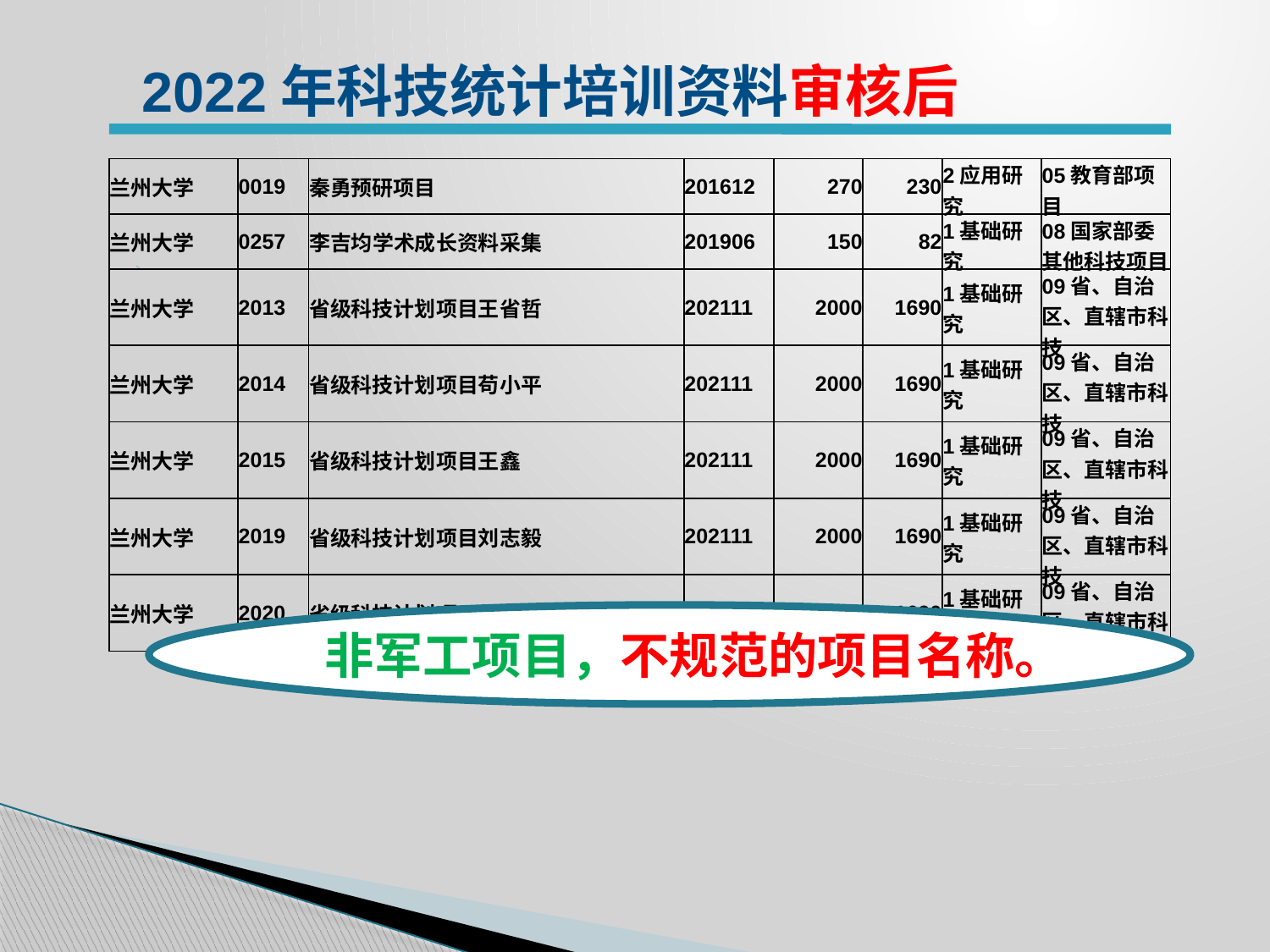

2022年科技统计培训资料审核后
| 兰州大学 | 0019 | 秦勇预研项目 | 201612 | 270 | 230 | 2应用研究 | 05教育部项目 |
| --- | --- | --- | --- | --- | --- | --- | --- |
| 兰州大学 | 0257 | 李吉均学术成长资料采集 | 201906 | 150 | 82 | 1基础研究 | 08国家部委其他科技项目 |
| 兰州大学 | 2013 | 省级科技计划项目王省哲 | 202111 | 2000 | 1690 | 1基础研究 | 09省、自治区、直辖市科技 |
| 兰州大学 | 2014 | 省级科技计划项目苟小平 | 202111 | 2000 | 1690 | 1基础研究 | 09省、自治区、直辖市科技 |
| 兰州大学 | 2015 | 省级科技计划项目王鑫 | 202111 | 2000 | 1690 | 1基础研究 | 09省、自治区、直辖市科技 |
| 兰州大学 | 2019 | 省级科技计划项目刘志毅 | 202111 | 2000 | 1690 | 1基础研究 | 09省、自治区、直辖市科技 |
| 兰州大学 | 2020 | 省级科技计划项目刘玉孝 | 202111 | 2000 | 1690 | 1基础研究 | 09省、自治区、直辖市科技 |
非军工项目，不规范的项目名称。